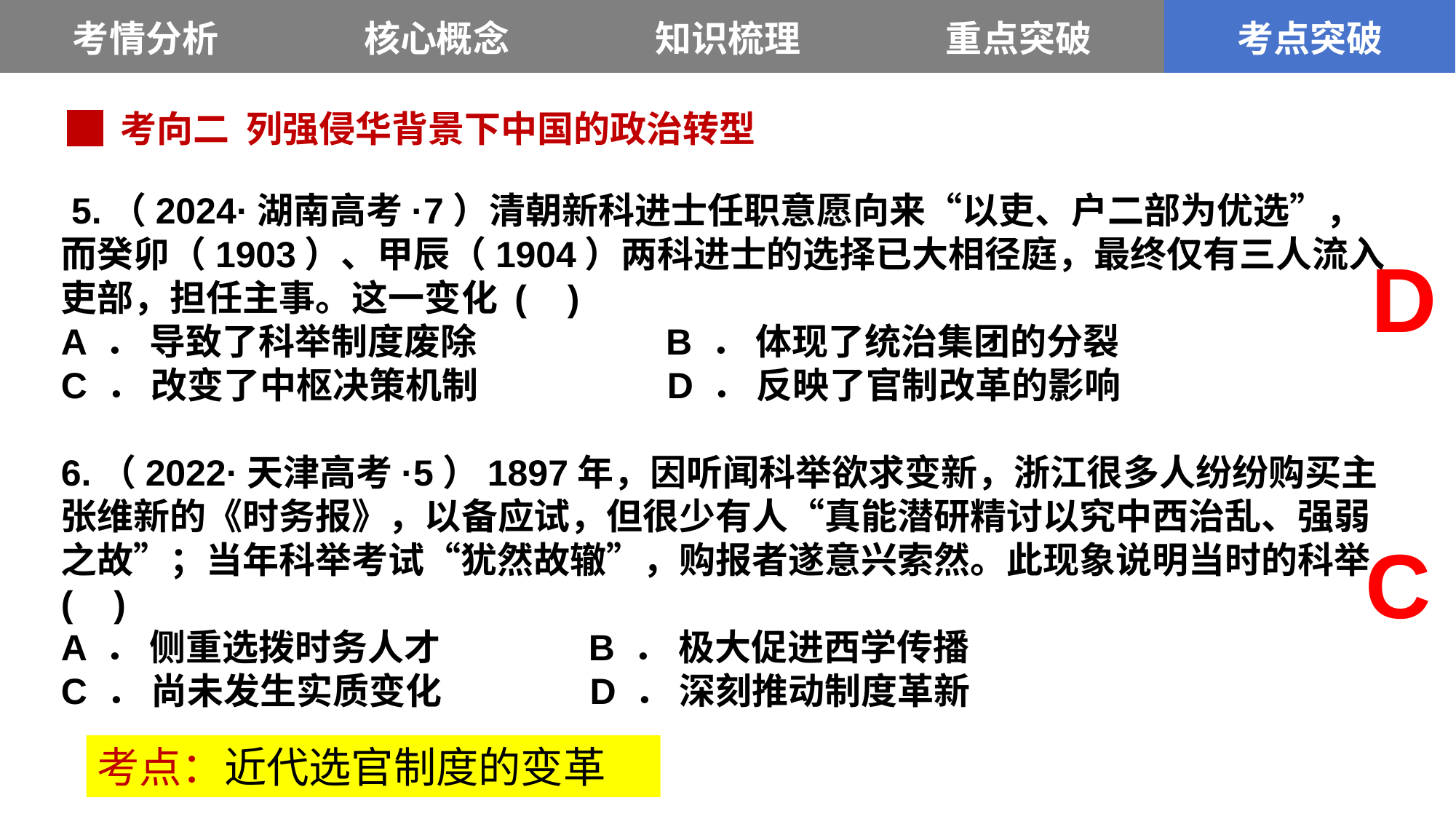

| 考情分析 | 核心概念 | 知识梳理 | 重点突破 | 考点突破 |
| --- | --- | --- | --- | --- |
█ 考向二  列强侵华背景下中国的政治转型
 5.（2024·湖南高考·7）清朝新科进士任职意愿向来“以吏、户二部为优选”，而癸卯（1903）、甲辰（1904）两科进士的选择已大相径庭，最终仅有三人流入吏部，担任主事。这一变化 (    )
A ． 导致了科举制度废除                      B ． 体现了统治集团的分裂
C ． 改变了中枢决策机制                      D ． 反映了官制改革的影响

6.（2022·天津高考·5）1897年，因听闻科举欲求变新，浙江很多人纷纷购买主张维新的《时务报》，以备应试，但很少有人“真能潜研精讨以究中西治乱、强弱之故”；当年科举考试“犹然故辙”，购报者遂意兴索然。此现象说明当时的科举 (    )
A ． 侧重选拨时务人才                 B ． 极大促进西学传播
C ． 尚未发生实质变化                 D ． 深刻推动制度革新

D
C
考点：近代选官制度的变革